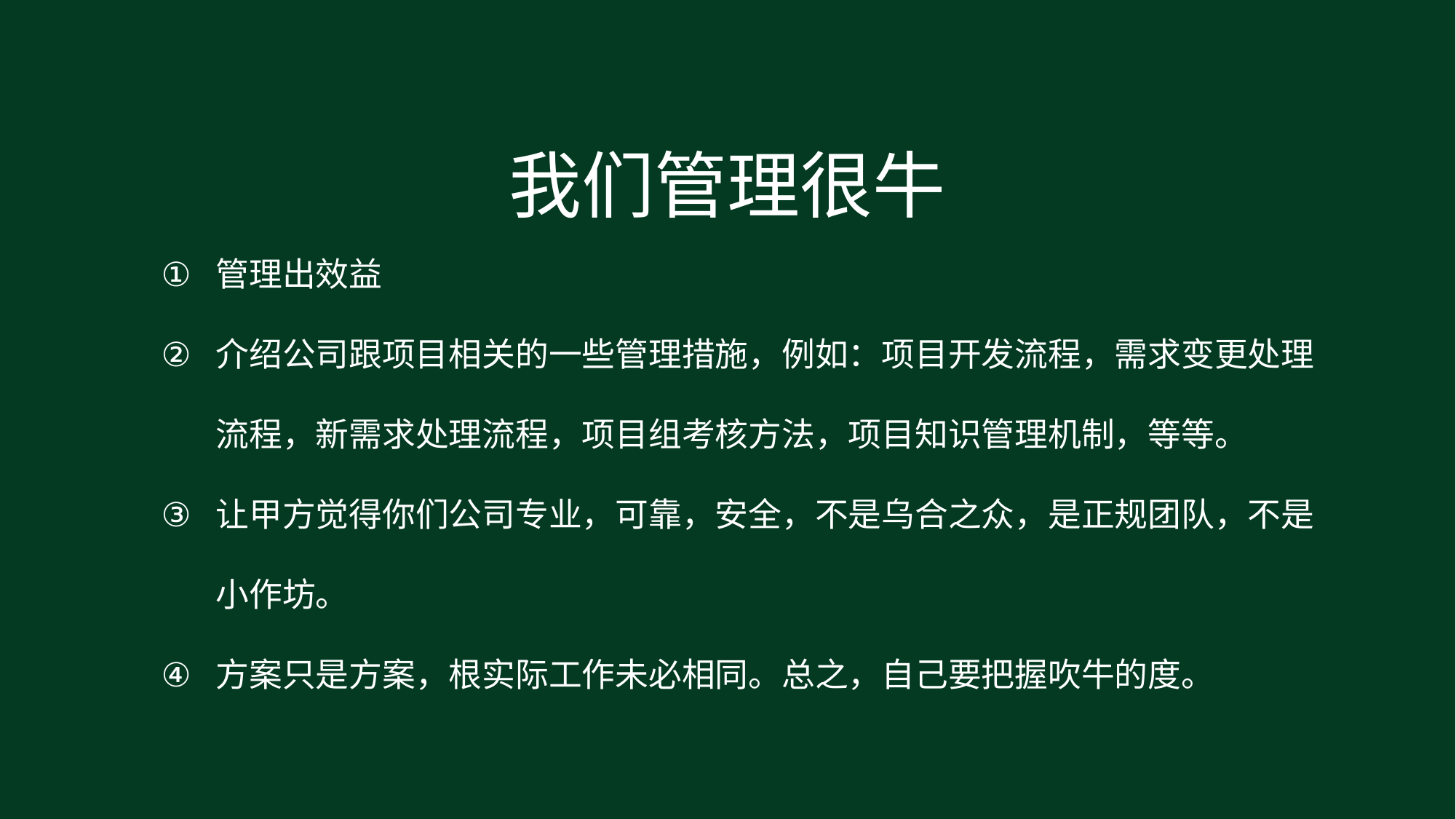

我们管理很牛
管理出效益
介绍公司跟项目相关的一些管理措施，例如：项目开发流程，需求变更处理流程，新需求处理流程，项目组考核方法，项目知识管理机制，等等。
让甲方觉得你们公司专业，可靠，安全，不是乌合之众，是正规团队，不是小作坊。
方案只是方案，根实际工作未必相同。总之，自己要把握吹牛的度。